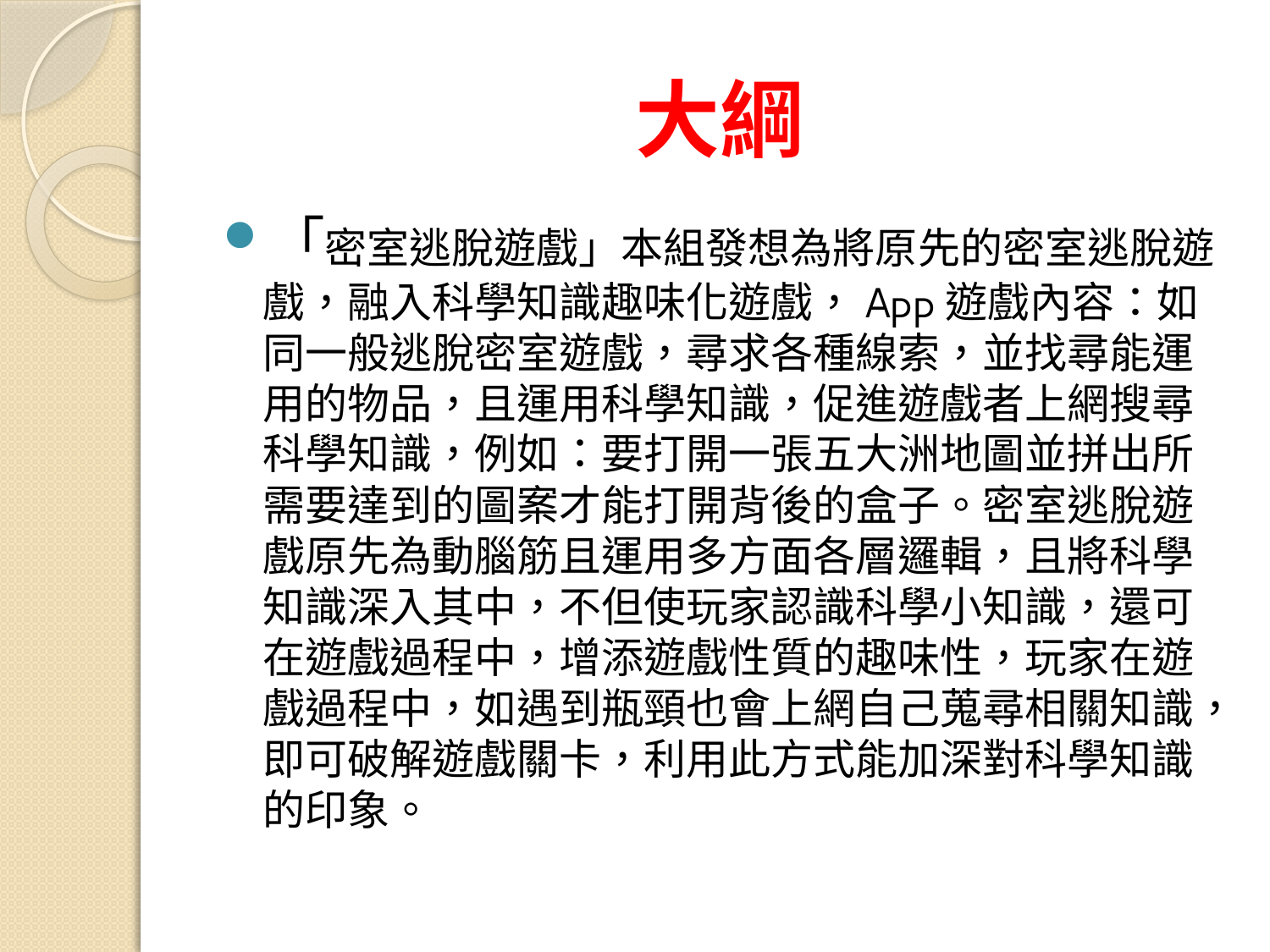

# 大綱
「密室逃脫遊戲」本組發想為將原先的密室逃脫遊戲，融入科學知識趣味化遊戲，App遊戲內容：如同一般逃脫密室遊戲，尋求各種線索，並找尋能運用的物品，且運用科學知識，促進遊戲者上網搜尋科學知識，例如：要打開一張五大洲地圖並拼出所需要達到的圖案才能打開背後的盒子。密室逃脫遊戲原先為動腦筋且運用多方面各層邏輯，且將科學知識深入其中，不但使玩家認識科學小知識，還可在遊戲過程中，增添遊戲性質的趣味性，玩家在遊戲過程中，如遇到瓶頸也會上網自己蒐尋相關知識，即可破解遊戲關卡，利用此方式能加深對科學知識的印象。